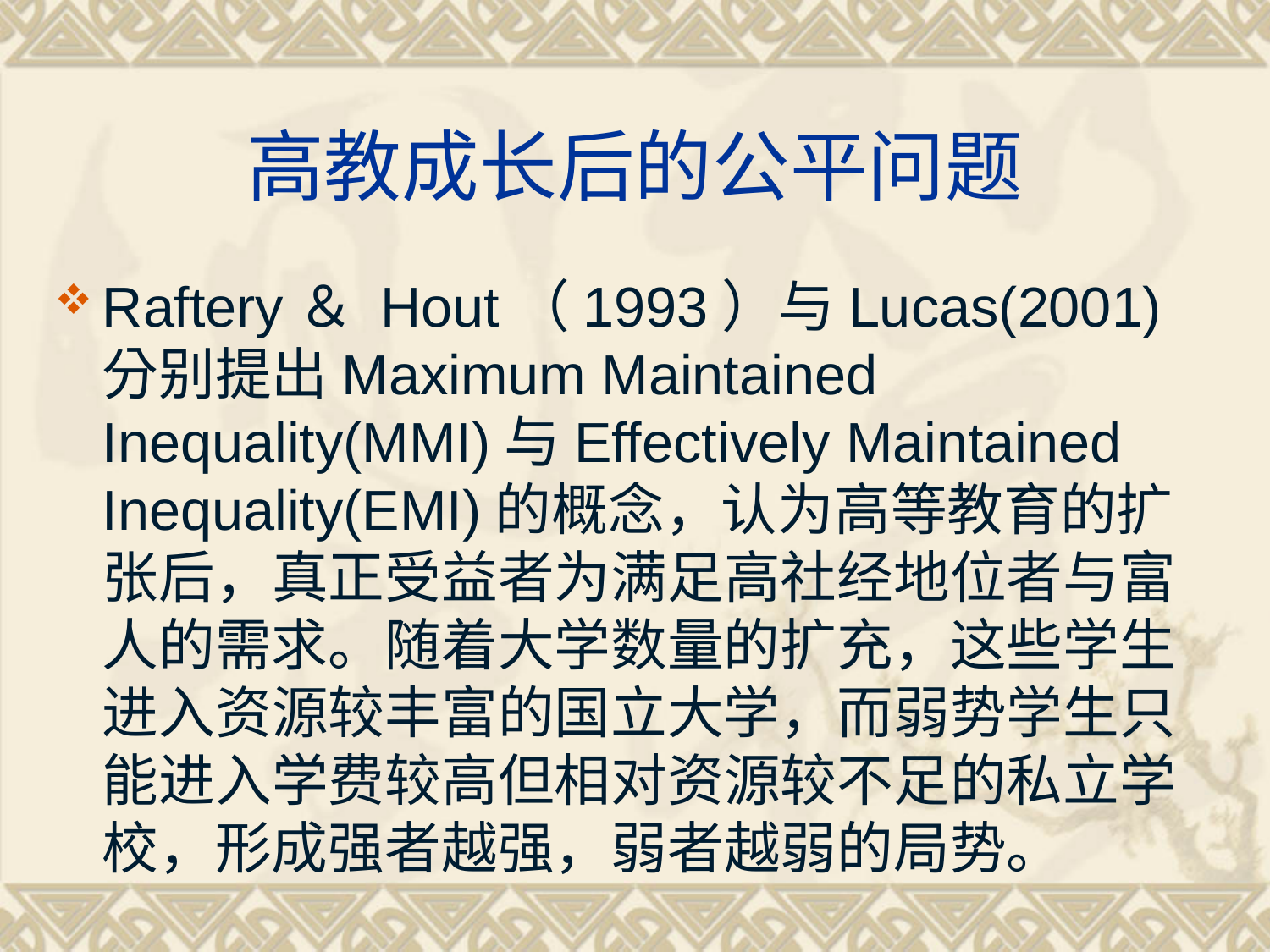

# 高教成长后的公平问题
Raftery＆ Hout（1993）与Lucas(2001)分别提出Maximum Maintained Inequality(MMI)与Effectively Maintained Inequality(EMI)的概念，认为高等教育的扩张后，真正受益者为满足高社经地位者与富人的需求。随着大学数量的扩充，这些学生进入资源较丰富的国立大学，而弱势学生只能进入学费较高但相对资源较不足的私立学校，形成强者越强，弱者越弱的局势。